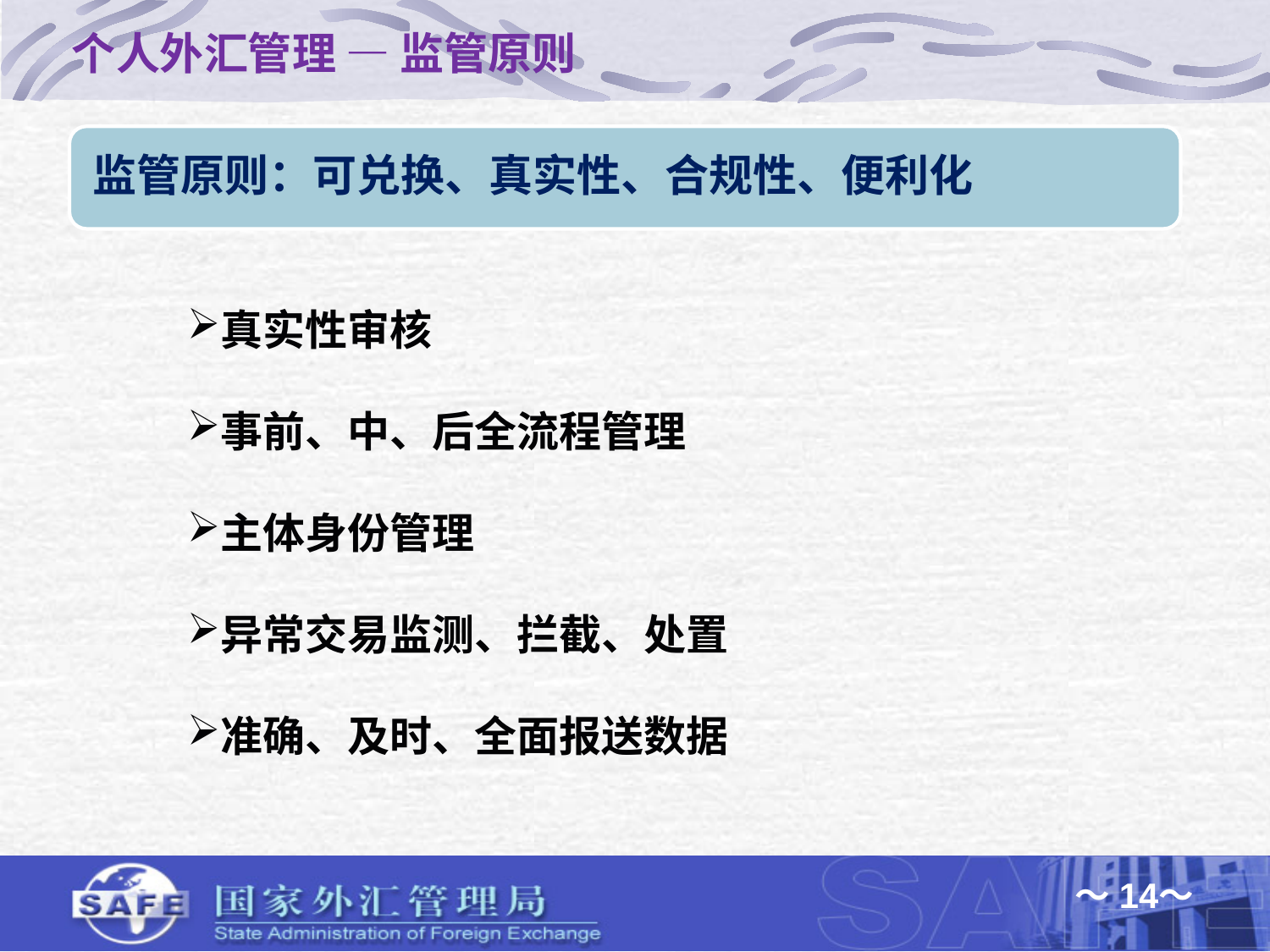

个人外汇管理 — 监管原则
监管原则：可兑换、真实性、合规性、便利化

真实性审核

事前、中、后全流程管理

主体身份管理

异常交易监测、拦截、处置

准确、及时、全面报送数据
～14～